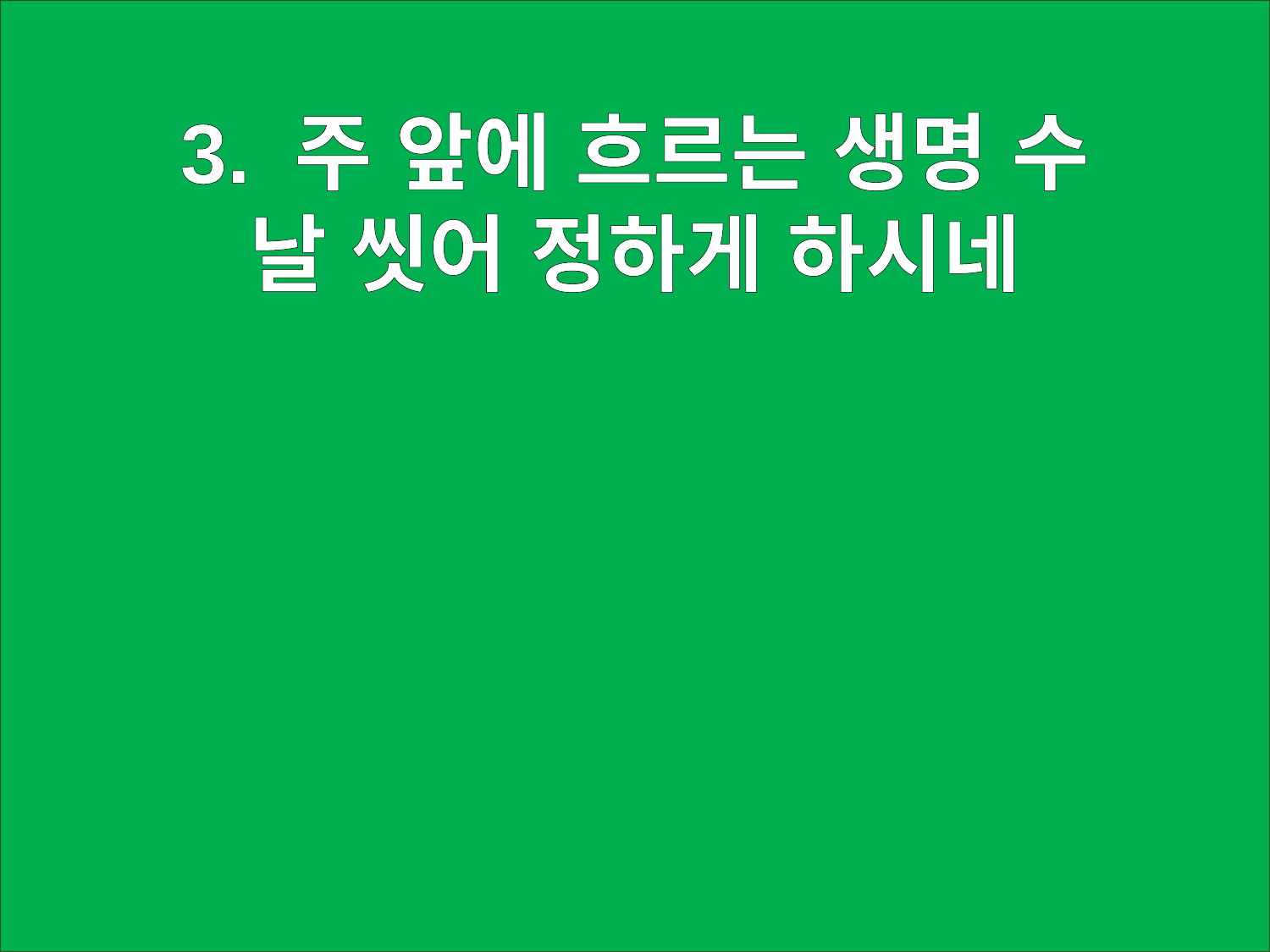

3. 주 앞에 흐르는 생명 수
날 씻어 정하게 하시네